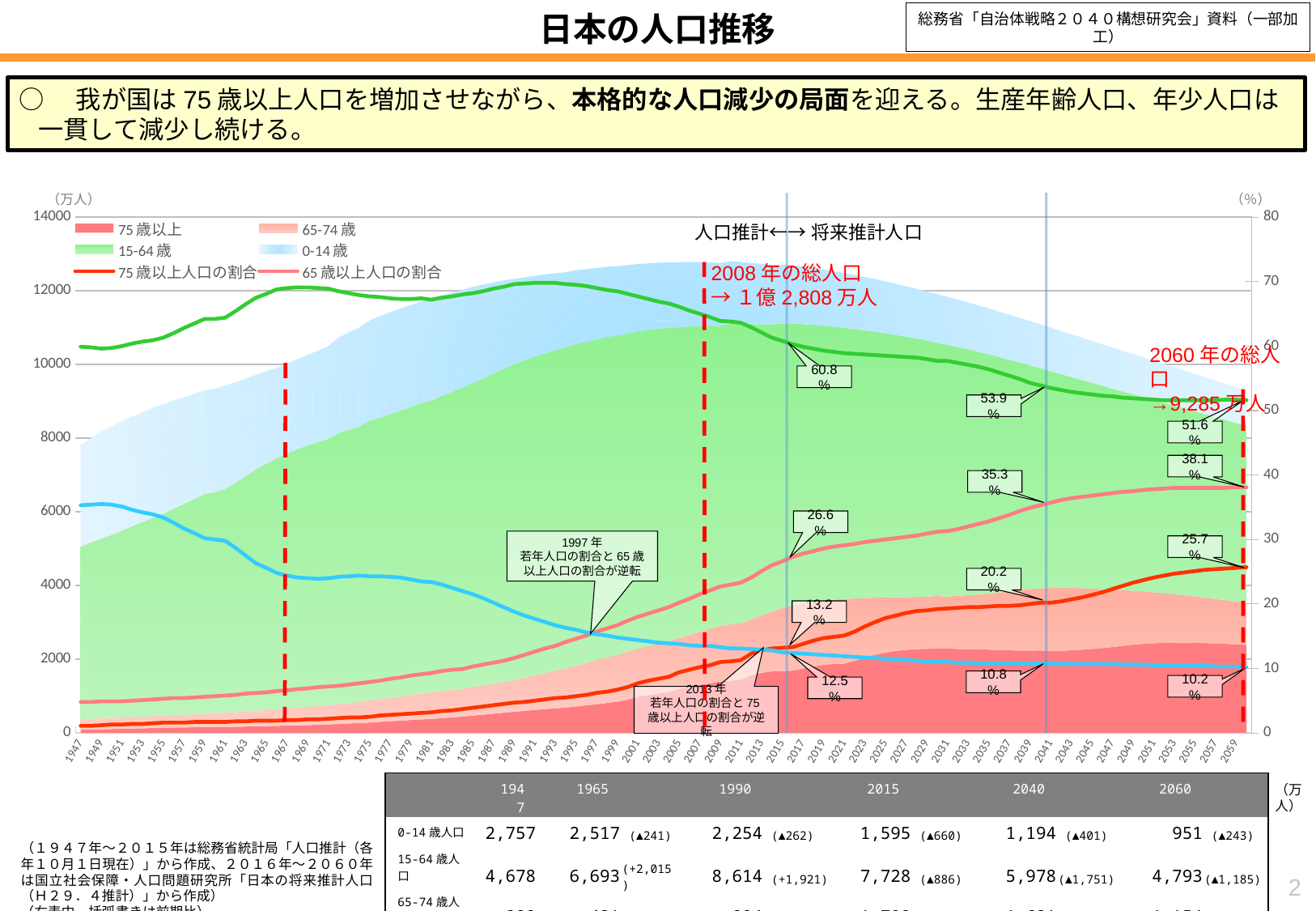

総務省「自治体戦略２０４０構想研究会」資料（一部加工）
# 日本の人口推移
○　我が国は75歳以上人口を増加させながら、本格的な人口減少の局面を迎える。生産年齢人口、年少人口は一貫して減少し続ける。
（万人）
（％）

### Chart

| Category | 75歳以上 | 65-74歳 | 15-64歳 | 0-14歳 | 75歳以上人口の割合 | 65歳以上人口の割合 | 15-64歳 | 0-14歳 |
|---|---|---|---|---|---|---|---|---|
| 1947 | 86.5 | 288.0 | 4678.3 | 2757.3 | 1.1 | 4.8 | 59.9 | 35.3 |
| 1948 | 91.7 | 292.7 | 4786.2 | 2829.6 | 1.1 | 4.8 | 59.8 | 35.4 |
| 1949 | 98.0 | 298.8 | 4877.5 | 2903.0 | 1.2 | 4.9 | 59.6 | 35.5 |
| 1950 | 105.6 | 305.3 | 4966.1 | 2943.0 | 1.3 | 4.9 | 59.7 | 35.4 |
| 1951 | 113.4 | 304.3 | 5073.4 | 2966.2 | 1.3 | 4.9 | 60.0 | 35.1 |
| 1952 | 119.0 | 311.6 | 5184.5 | 2970.0 | 1.4 | 5.0 | 60.4 | 34.6 |
| 1953 | 125.1 | 317.7 | 5285.4 | 2975.2 | 1.4 | 5.1 | 60.7 | 34.2 |
| 1954 | 132.1 | 327.9 | 5380.5 | 2988.8 | 1.5 | 5.2 | 60.9 | 33.9 |
| 1955 | 138.7 | 336.0 | 5473.0 | 2979.8 | 1.6 | 5.3 | 61.3 | 33.4 |
| 1956 | 145.1 | 339.2 | 5600.2 | 2941.4 | 1.6 | 5.4 | 62.0 | 32.6 |
| 1957 | 148.3 | 345.5 | 5724.1 | 2890.9 | 1.6 | 5.4 | 62.8 | 31.7 |
| 1958 | 154.0 | 352.5 | 5843.3 | 2851.3 | 1.7 | 5.5 | 63.5 | 31.0 |
| 1959 | 159.3 | 361.6 | 5965.6 | 2810.9 | 1.7 | 5.6 | 64.2 | 30.2 |
| 1960 | 162.6 | 372.4 | 6000.2 | 2806.7 | 1.7 | 5.7 | 64.2 | 30.0 |
| 1961 | 164.9 | 385.4 | 6071.5 | 2806.7 | 1.7 | 5.8 | 64.4 | 29.8 |
| 1962 | 168.5 | 395.7 | 6226.1 | 2727.4 | 1.8 | 5.9 | 65.4 | 28.7 |
| 1963 | 174.7 | 408.9 | 6390.3 | 2641.6 | 1.8 | 6.1 | 66.5 | 27.5 |
| 1964 | 183.0 | 418.6 | 6558.0 | 2559.0 | 1.9 | 6.2 | 67.5 | 26.3 |
| 1965 | 187.4 | 430.7 | 6692.8 | 2516.6 | 1.9 | 6.3 | 68.1 | 25.6 |
| 1966 | 192.2 | 449.8 | 6811.2 | 2452.1 | 1.9 | 6.5 | 68.8 | 24.8 |
| 1967 | 199.3 | 467.3 | 6916.1 | 2441.6 | 2.0 | 6.6 | 69.0 | 24.4 |
| 1968 | 205.1 | 484.8 | 7008.6 | 2442.2 | 2.0 | 6.8 | 69.1 | 24.1 |
| 1969 | 213.4 | 497.5 | 7093.8 | 2460.1 | 2.1 | 6.9 | 69.1 | 24.0 |
| 1970 | 221.3 | 511.8 | 7156.6 | 2482.3 | 2.1 | 7.1 | 69.0 | 23.9 |
| 1971 | 231.2 | 521.2 | 7232.1 | 2516.9 | 2.2 | 7.2 | 68.9 | 24.0 |
| 1972 | 244.8 | 543.1 | 7348.3 | 2597.0 | 2.3 | 7.3 | 68.5 | 24.2 |
| 1973 | 257.0 | 559.0 | 7410.4 | 2644.7 | 2.4 | 7.5 | 68.2 | 24.3 |
| 1974 | 266.9 | 578.8 | 7474.2 | 2685.0 | 2.4 | 7.7 | 67.9 | 24.4 |
| 1975 | 284.2 | 602.7 | 7583.9 | 2723.2 | 2.5 | 7.9 | 67.7 | 24.3 |
| 1976 | 299.9 | 620.2 | 7639.5 | 2749.2 | 2.7 | 8.1 | 67.6 | 24.3 |
| 1977 | 317.0 | 639.1 | 7694.4 | 2764.9 | 2.8 | 8.4 | 67.4 | 24.2 |
| 1978 | 334.5 | 657.6 | 7754.5 | 2770.8 | 2.9 | 8.6 | 67.3 | 24.1 |
| 1979 | 350.7 | 680.2 | 7816.1 | 2766.4 | 3.0 | 8.9 | 67.3 | 23.8 |
| 1980 | 366.1 | 699.2 | 7888.4 | 2752.4 | 3.1 | 9.1 | 67.4 | 23.5 |
| 1981 | 379.3 | 721.6 | 7927.2 | 2760.3 | 3.2 | 9.3 | 67.2 | 23.4 |
| 1982 | 400.5 | 734.5 | 8008.9 | 2725.4 | 3.4 | 9.6 | 67.5 | 23.0 |
| 1983 | 421.1 | 746.1 | 8090.4 | 2690.7 | 3.5 | 9.8 | 67.7 | 22.5 |
| 1984 | 443.8 | 751.8 | 8177.6 | 2650.4 | 3.7 | 9.9 | 68.0 | 22.0 |
| 1985 | 471.3 | 775.9 | 8253.5 | 2604.2 | 3.9 | 10.3 | 68.2 | 21.5 |
| 1986 | 495.3 | 791.7 | 8336.8 | 2543.4 | 4.1 | 10.6 | 68.5 | 20.9 |
| 1987 | 522.7 | 809.5 | 8418.9 | 2475.3 | 4.3 | 10.9 | 68.9 | 20.2 |
| 1988 | 547.9 | 830.6 | 8501.3 | 2398.5 | 4.5 | 11.2 | 69.2 | 19.5 |
| 1989 | 574.6 | 856.3 | 8574.5 | 2320.1 | 4.7 | 11.6 | 69.6 | 18.8 |
| 1990 | 598.7 | 894.1 | 8614.0 | 2254.4 | 4.8 | 12.1 | 69.7 | 18.2 |
| 1991 | 624.2 | 934.0 | 8655.7 | 2190.4 | 5.0 | 12.6 | 69.8 | 17.7 |
| 1992 | 646.8 | 977.4 | 8684.5 | 2136.4 | 5.2 | 13.1 | 69.8 | 17.2 |
| 1993 | 667.8 | 1022.2 | 8702.3 | 2084.1 | 5.4 | 13.5 | 69.8 | 16.7 |
| 1994 | 686.6 | 1071.9 | 8703.4 | 2041.5 | 5.5 | 14.1 | 69.6 | 16.3 |
| 1995 | 717.6 | 1110.1 | 8726.0 | 2003.3 | 5.7 | 14.6 | 69.5 | 16.0 |
| 1996 | 746.9 | 1154.8 | 8716.1 | 1968.6 | 5.9 | 15.1 | 69.3 | 15.6 |
| 1997 | 778.5 | 1197.3 | 8704.2 | 1936.6 | 6.2 | 15.7 | 69.0 | 15.3 |
| 1998 | 813.6 | 1237.2 | 8692.0 | 1905.9 | 6.4 | 16.2 | 68.7 | 15.1 |
| 1999 | 849.8 | 1268.8 | 8675.8 | 1874.2 | 6.7 | 16.7 | 68.5 | 14.8 |
| 2000 | 901.3 | 1302.8 | 8638.0 | 1850.5 | 7.1 | 17.4 | 68.1 | 14.6 |
| 2001 | 984.1 | 1302.8 | 8613.9 | 1828.3 | 7.7 | 18.0 | 67.7 | 14.4 |
| 2002 | 1029.2 | 1333.6 | 8570.6 | 1810.2 | 8.1 | 18.5 | 67.3 | 14.2 |
| 2003 | 1072.6 | 1358.5 | 8540.4 | 1790.5 | 8.4 | 19.0 | 66.9 | 14.0 |
| 2004 | 1111.2 | 1376.4 | 8507.7 | 1773.4 | 8.7 | 19.5 | 66.6 | 13.9 |
| 2005 | 1195.2 | 1380.9 | 8442.2 | 1758.5 | 9.4 | 20.2 | 66.1 | 13.8 |
| 2006 | 1248.3 | 1412.1 | 8373.1 | 1743.5 | 9.8 | 20.8 | 65.5 | 13.6 |
| 2007 | 1302.6 | 1443.8 | 8301.5 | 1729.3 | 10.2 | 21.5 | 65.0 | 13.5 |
| 2008 | 1345.6 | 1476.0 | 8230.0 | 1717.6 | 10.5 | 22.1 | 64.5 | 13.5 |
| 2009 | 1400.7 | 1499.8 | 8149.3 | 1701.1 | 11.0 | 22.7 | 63.9 | 13.3 |
| 2010 | 1418.8 | 1529.6 | 8173.5 | 1683.9 | 11.1 | 23.0 | 63.8 | 13.1 |
| 2011 | 1446.2 | 1529.0 | 8134.2 | 1670.5 | 11.3 | 23.3 | 63.6 | 13.1 |
| 2012 | 1574.8 | 1504.5 | 8017.5 | 1654.7 | 12.3 | 24.1 | 62.9 | 13.0 |
| 2013 | 1629.8 | 1560.0 | 7901.0 | 1639.0 | 12.8 | 25.1 | 62.1 | 12.9 |
| 2014 | 1670.5 | 1629.5 | 7785.0 | 1623.3 | 13.1 | 26.0 | 61.3 | 12.8 |
| 2015 | 1678.6 | 1708.2 | 7728.2 | 1594.5 | 13.2 | 26.6 | 60.8 | 12.5 |
| 2016 | 1690.8 | 1768.3 | 7656.2 | 1578.0 | 13.3 | 27.3 | 60.3 | 12.4 |
| 2017 | 1749.2179 | 1767.1145000000001 | 7578.1811 | 1558.7234 | 13.8 | 27.8 | 59.9 | 12.3 |
| 2018 | 1799.8552 | 1760.7859 | 7515.7542 | 1541.3051 | 14.3 | 28.2 | 59.6 | 12.2 |
| 2019 | 1851.6428 | 1739.9294999999997 | 7462.232300000001 | 1523.4899 | 14.7 | 28.6 | 59.3 | 12.1 |
| 2020 | 1871.9899 | 1747.2079 | 7405.7906 | 1507.4958000000001 | 14.9 | 28.9 | 59.1 | 12.0 |
| 2021 | 1880.7442999999998 | 1757.8749 | 7355.0208 | 1489.9789 | 15.1 | 29.1 | 58.9 | 11.9 |
| 2022 | 1957.4497999999999 | 1690.404 | 7312.979399999999 | 1470.1906999999999 | 15.7 | 29.3 | 58.8 | 11.8 |
| 2023 | 2040.2296999999999 | 1618.17 | 7268.2839 | 1448.3753000000002 | 16.5 | 29.6 | 58.7 | 11.7 |
| 2024 | 2120.7078 | 1549.6443 | 7218.080400000001 | 1427.6479 | 17.2 | 29.8 | 58.6 | 11.6 |
| 2025 | 2179.9723999999997 | 1497.1125 | 7170.0512 | 1407.274 | 17.8 | 30.0 | 58.5 | 11.5 |
| 2026 | 2223.3943 | 1457.1204 | 7123.1392000000005 | 1386.6558 | 18.2 | 30.2 | 58.4 | 11.4 |
| 2027 | 2254.4568 | 1429.5911 | 7071.553 | 1368.3683999999998 | 18.6 | 30.4 | 58.3 | 11.3 |
| 2028 | 2274.0456 | 1416.4892 | 7014.7364 | 1350.2431000000001 | 18.9 | 30.6 | 58.2 | 11.2 |
| 2029 | 2282.3374 | 1416.6423 | 6950.7292 | 1335.3079 | 19.0 | 30.9 | 58.0 | 11.1 |
| 2030 | 2288.4330999999997 | 1427.5254 | 6875.363899999999 | 1321.1913 | 19.2 | 31.2 | 57.7 | 11.1 |
| 2031 | 2287.9643 | 1412.0247 | 6835.265300000001 | 1302.7782 | 19.3 | 31.3 | 57.7 | 11.0 |
| 2032 | 2279.1856 | 1440.5433 | 6755.705899999999 | 1286.1812 | 19.4 | 31.6 | 57.4 | 10.9 |
| 2033 | 2272.4997 | 1465.7531000000001 | 6673.823399999999 | 1271.2574 | 19.5 | 32.0 | 57.1 | 10.9 |
| 2034 | 2267.9909 | 1491.2377000000001 | 6586.147999999999 | 1257.9032 | 19.5 | 32.4 | 56.8 | 10.8 |
| 2035 | 2259.7261 | 1521.9341 | 6494.1882 | 1245.7214 | 19.6 | 32.8 | 56.4 | 10.8 |
| 2036 | 2249.4728 | 1558.9493 | 6395.3892 | 1234.4484 | 19.7 | 33.3 | 55.9 | 10.8 |
| 2037 | 2240.3687999999997 | 1598.7537 | 6290.504800000001 | 1223.857 | 19.7 | 33.8 | 55.4 | 10.8 |
| 2038 | 2235.0359 | 1637.3491 | 6181.3151 | 1213.6862999999998 | 19.8 | 34.4 | 54.9 | 10.8 |
| 2039 | 2232.6287 | 1669.0145 | 6074.8023 | 1203.6759 | 20.0 | 34.9 | 54.3 | 10.8 |
| 2040 | 2239.1806 | 1681.3908 | 5977.6889 | 1193.5951 | 20.2 | 35.3 | 53.9 | 10.8 |
| 2041 | 2217.2200000000003 | 1714.5495999999998 | 5887.7282 | 1183.2707 | 20.2 | 35.7 | 53.5 | 10.8 |
| 2042 | 2229.1881000000003 | 1705.9771 | 5805.2883999999995 | 1172.6027 | 20.4 | 36.1 | 53.2 | 10.7 |
| 2043 | 2241.5382 | 1693.0693999999999 | 5726.7564 | 1161.5554 | 20.7 | 36.4 | 52.9 | 10.7 |
| 2044 | 2257.6606 | 1670.8769 | 5653.8683 | 1150.1446 | 21.0 | 36.6 | 52.7 | 10.7 |
| 2045 | 2276.6642 | 1642.5633999999998 | 5584.4718 | 1138.419 | 21.4 | 36.8 | 52.5 | 10.7 |
| 2046 | 2301.1575000000003 | 1603.4458 | 5520.7189 | 1126.4355 | 21.8 | 37.0 | 52.3 | 10.7 |
| 2047 | 2330.7002 | 1558.6618 | 5457.9583 | 1114.2441999999999 | 22.3 | 37.2 | 52.2 | 10.7 |
| 2048 | 2363.9451 | 1510.9521 | 5394.8146 | 1101.8816000000002 | 22.8 | 37.4 | 52.0 | 10.6 |
| 2049 | 2394.7003 | 1464.6947 | 5333.0898 | 1089.3690000000001 | 23.3 | 37.5 | 51.9 | 10.6 |
| 2050 | 2417.0319 | 1423.5499 | 5275.0106 | 1076.7182 | 23.7 | 37.7 | 51.8 | 10.6 |
| 2051 | 2433.0654999999997 | 1384.6042 | 5221.2783 | 1063.9424999999999 | 24.1 | 37.8 | 51.7 | 10.5 |
| 2052 | 2442.4402 | 1350.9665 | 5169.0154 | 1051.0673000000002 | 24.4 | 37.9 | 51.6 | 10.5 |
| 2053 | 2448.3476 | 1318.1958 | 5119.305200000001 | 1038.133 | 24.7 | 38.0 | 51.6 | 10.5 |
| 2054 | 2449.0042000000003 | 1287.4733 | 5072.558999999999 | 1025.1931 | 24.9 | 38.0 | 51.6 | 10.4 |
| 2055 | 2446.171 | 1258.0535 | 5027.558800000001 | 1012.3119 | 25.1 | 38.0 | 51.6 | 10.4 |
| 2056 | 2437.6486 | 1232.6806000000001 | 4983.5633 | 999.5565 | 25.3 | 38.0 | 51.6 | 10.4 |
| 2057 | 2427.5195 | 1209.6790999999998 | 4937.9941 | 986.9869000000001 | 25.4 | 38.0 | 51.6 | 10.3 |
| 2058 | 2416.8664 | 1185.9864 | 4892.6966 | 974.6531000000001 | 25.5 | 38.0 | 51.7 | 10.3 |
| 2059 | 2403.9375 | 1167.1443 | 4843.7911 | 962.595 | 25.6 | 38.1 | 51.7 | 10.3 |
| 2060 | 2386.6416 | 1153.648 | 4792.8331 | 950.8446 | 25.7 | 38.1 | 51.6 | 10.2 |
人口推計←
→将来推計人口
2008年の総人口
→１億2,808万人
2060年の総人口
→9,285万人
60.8%
53.9%
51.6%
38.1%
35.3%
26.6%
1997年
若年人口の割合と65歳以上人口の割合が逆転
25.7%
20.2%
13.2%
10.8%
10.2%
12.5%
2013年
若年人口の割合と75歳以上人口の割合が逆転
|  | 1947 | 1965 |  | 1990 |  | 2015 |  | 2040 |  | 2060 |  |
| --- | --- | --- | --- | --- | --- | --- | --- | --- | --- | --- | --- |
| 0-14歳人口 | 2,757 | 2,517 | (▲241) | 2,254 | (▲262) | 1,595 | (▲660) | 1,194 | (▲401) | 951 | (▲243) |
| 15-64歳人口 | 4,678 | 6,693 | (+2,015) | 8,614 | (+1,921) | 7,728 | (▲886) | 5,978 | (▲1,751) | 4,793 | (▲1,185) |
| 65-74歳人口 | 288 | 431 | (+143) | 894 | (+463) | 1,708 | (+814) | 1,681 | (▲27) | 1,154 | (▲528) |
| 75歳以上人口 | 87 | 187 | (+101) | 599 | (+411) | 1,679 | (+1,080) | 2,239 | (+561) | 2,387 | (+147) |
（万人）
（１９４７年～２０１５年は総務省統計局「人口推計（各年１０月１日現在）」から作成、２０１６年～２０６０年は国立社会保障・人口問題研究所「日本の将来推計人口（Ｈ２９．４推計）」から作成）
（右表中、括弧書きは前期比）
2